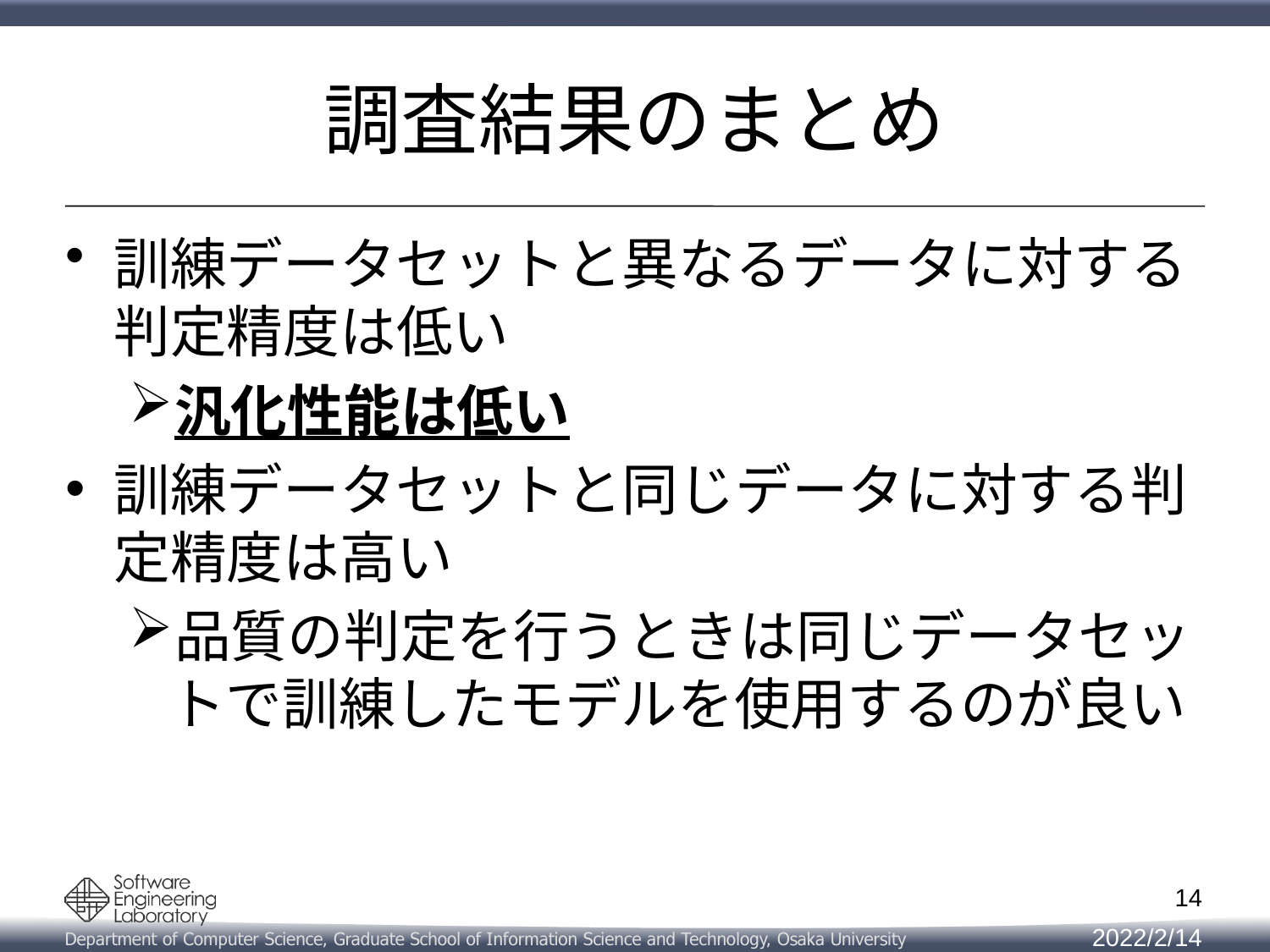

# 調査結果のまとめ
訓練データセットと異なるデータに対する判定精度は低い
汎化性能は低い
訓練データセットと同じデータに対する判定精度は高い
品質の判定を行うときは同じデータセットで訓練したモデルを使用するのが良い
14
2022/2/14